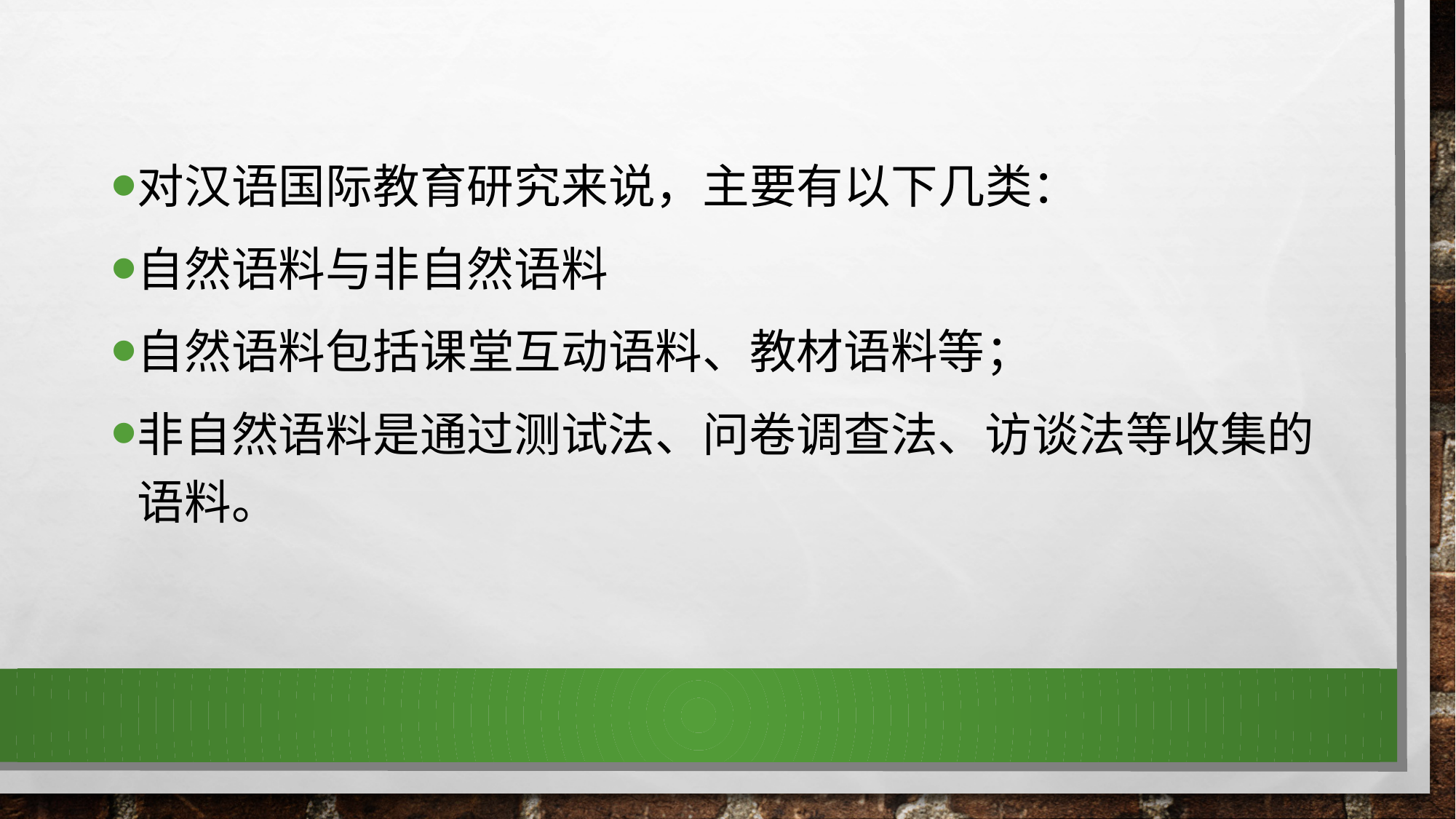

对汉语国际教育研究来说，主要有以下几类：
自然语料与非自然语料
自然语料包括课堂互动语料、教材语料等；
非自然语料是通过测试法、问卷调查法、访谈法等收集的语料。